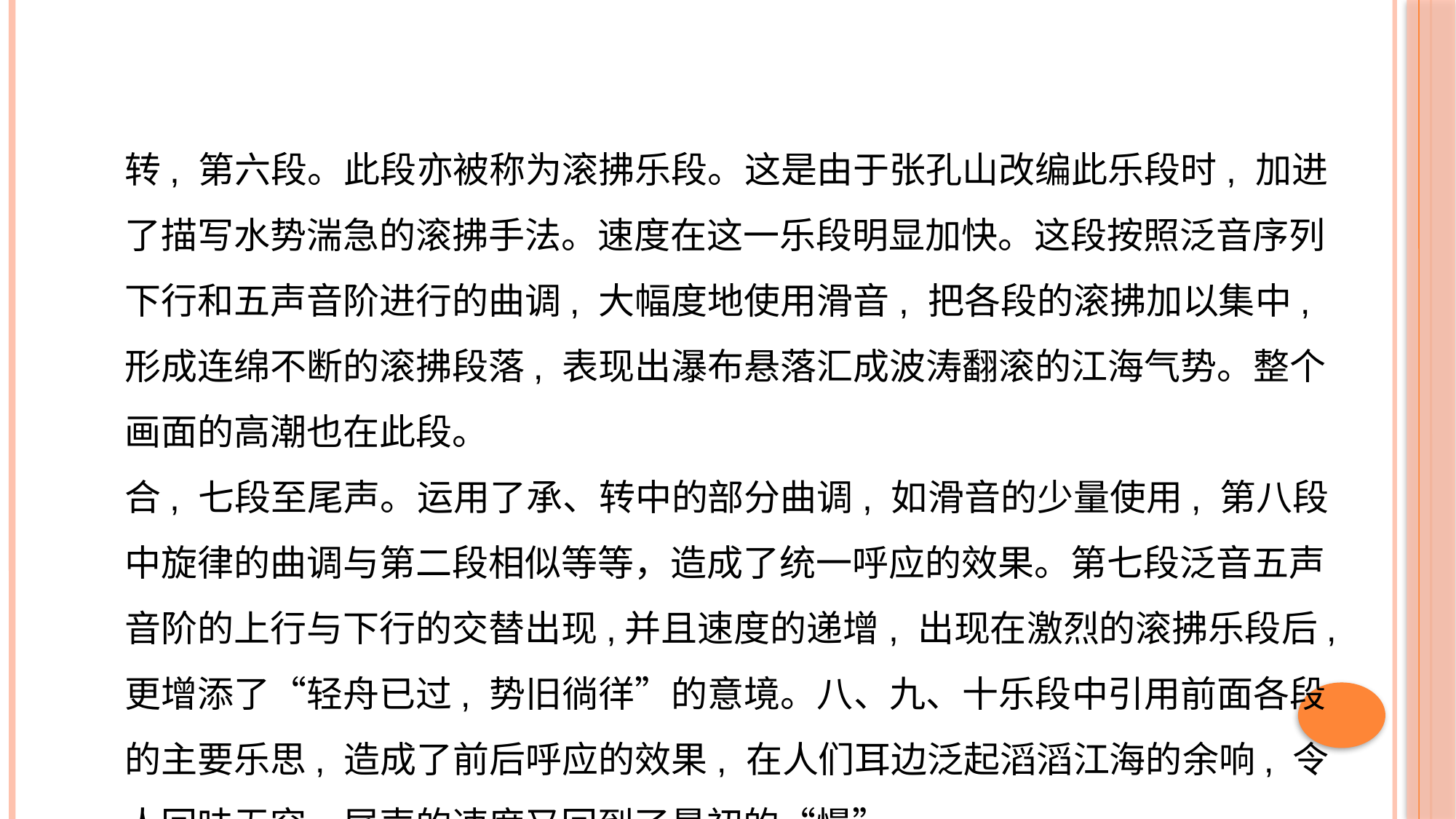

转, 第六段。此段亦被称为滚拂乐段。这是由于张孔山改编此乐段时, 加进了描写水势湍急的滚拂手法。速度在这一乐段明显加快。这段按照泛音序列下行和五声音阶进行的曲调, 大幅度地使用滑音, 把各段的滚拂加以集中, 形成连绵不断的滚拂段落, 表现出瀑布悬落汇成波涛翻滚的江海气势。整个画面的高潮也在此段。
合, 七段至尾声。运用了承、转中的部分曲调, 如滑音的少量使用, 第八段中旋律的曲调与第二段相似等等，造成了统一呼应的效果。第七段泛音五声音阶的上行与下行的交替出现,并且速度的递增, 出现在激烈的滚拂乐段后, 更增添了“轻舟已过, 势旧徜徉”的意境。八、九、十乐段中引用前面各段的主要乐思, 造成了前后呼应的效果, 在人们耳边泛起滔滔江海的余响, 令人回味无穷。尾声的速度又回到了最初的“慢”。